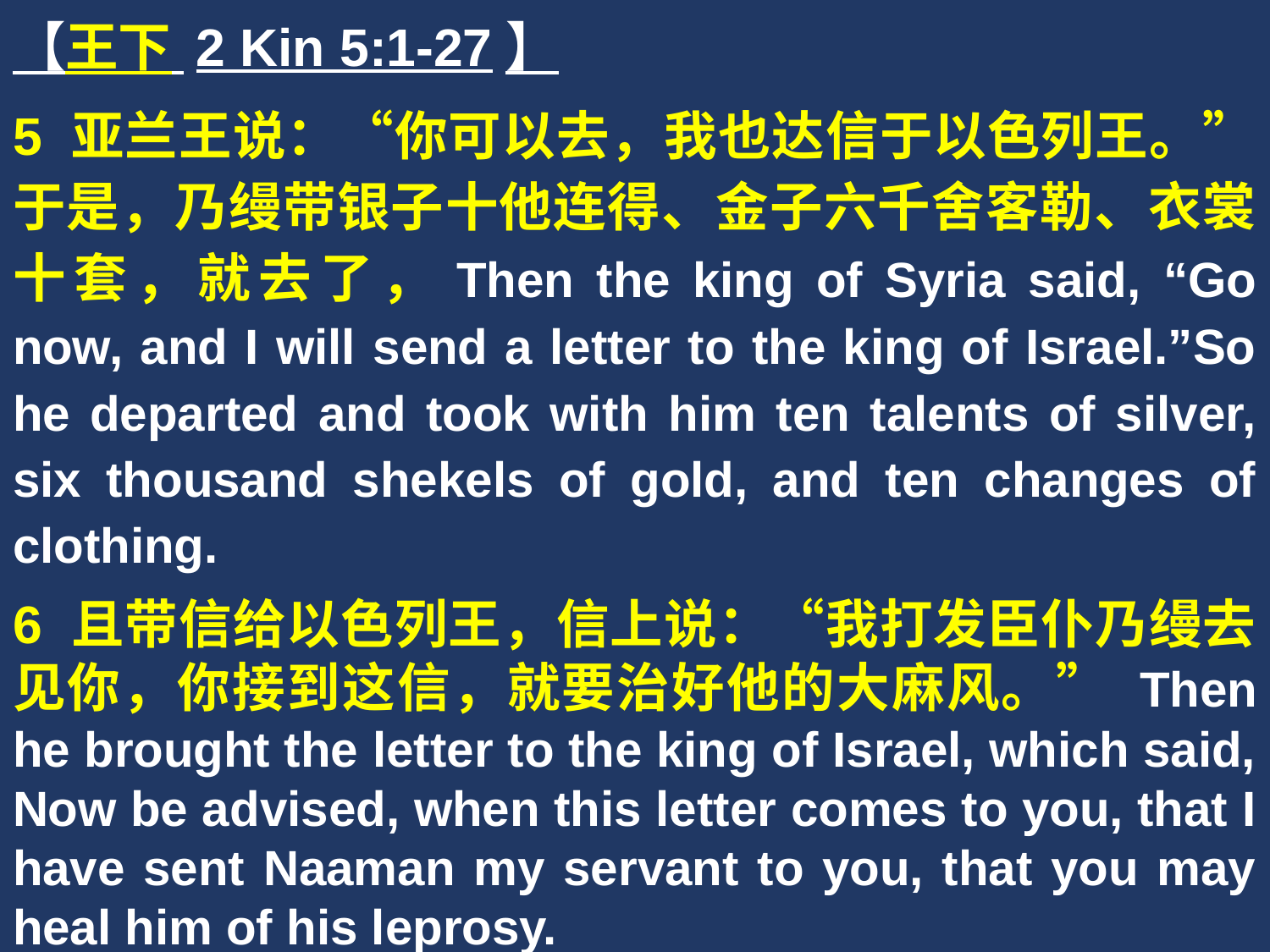

【王下 2 Kin 5:1-27】
5 亚兰王说：“你可以去，我也达信于以色列王。”于是，乃缦带银子十他连得、金子六千舍客勒、衣裳十套，就去了，Then the king of Syria said, “Go now, and I will send a letter to the king of Israel.”So he departed and took with him ten talents of silver, six thousand shekels of gold, and ten changes of clothing.
6 且带信给以色列王，信上说：“我打发臣仆乃缦去见你，你接到这信，就要治好他的大麻风。” Then he brought the letter to the king of Israel, which said, Now be advised, when this letter comes to you, that I have sent Naaman my servant to you, that you may heal him of his leprosy.